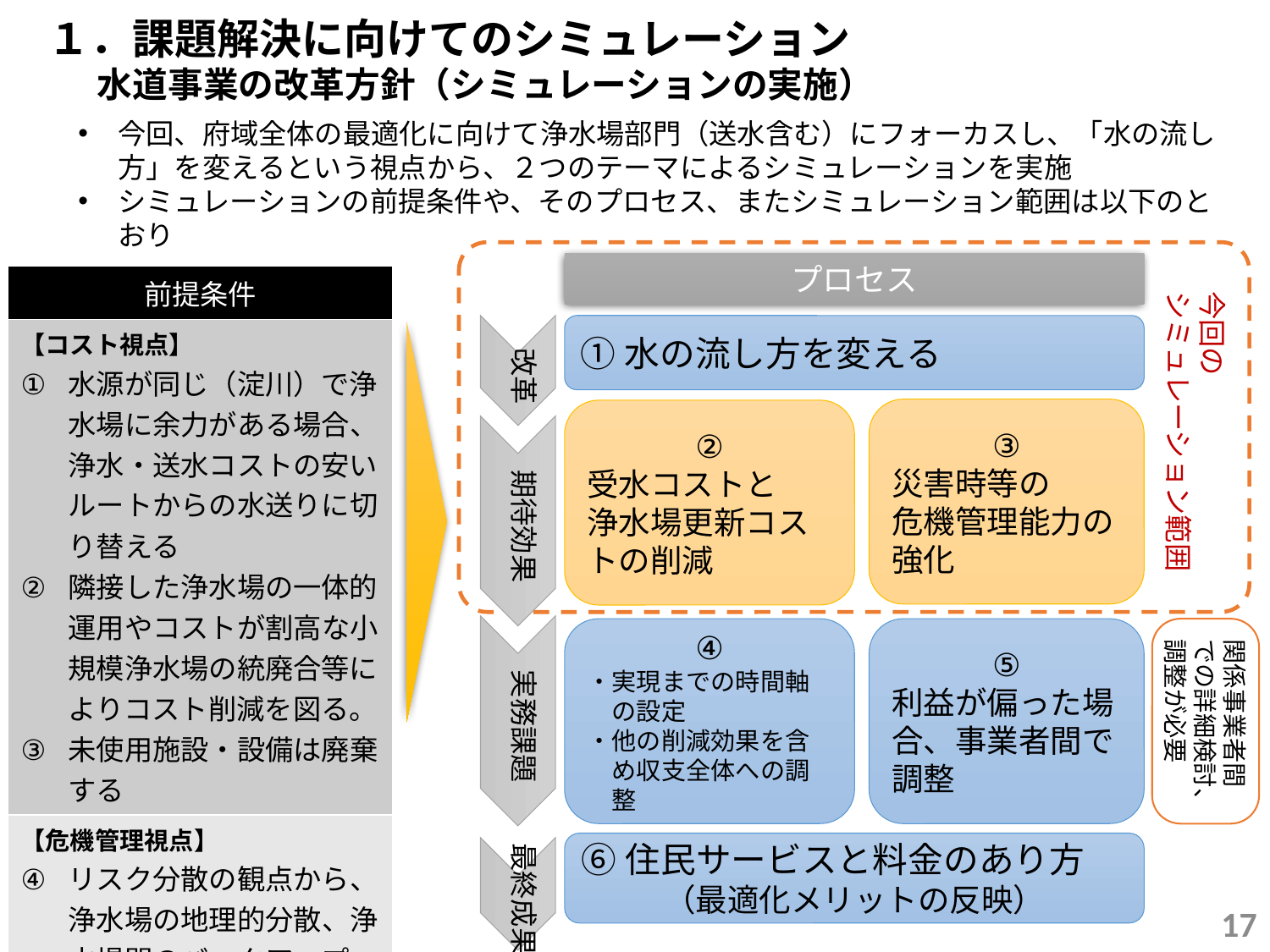

１．課題解決に向けてのシミュレーション
水道事業の改革方針（シミュレーションの実施）
今回、府域全体の最適化に向けて浄水場部門（送水含む）にフォーカスし、「水の流し方」を変えるという視点から、２つのテーマによるシミュレーションを実施
シミュレーションの前提条件や、そのプロセス、またシミュレーション範囲は以下のとおり

プロセス
| 前提条件 |
| --- |
| 【コスト視点】 水源が同じ（淀川）で浄水場に余力がある場合、浄水・送水コストの安いルートからの水送りに切り替える 隣接した浄水場の一体的運用やコストが割高な小規模浄水場の統廃合等によりコスト削減を図る。 未使用施設・設備は廃棄する |
| 【危機管理視点】 リスク分散の観点から、浄水場の地理的分散、浄水場間のバックアップ、受水ルートの二重化等にも配慮する |
今回の
シミュレーション範囲
①水の流し方を変える

改革
③
災害時等の
危機管理能力の強化
②
受水コストと
浄水場更新コストの削減
期待効果

④
・実現までの時間軸
　の設定
・他の削減効果を含
　め収支全体への調
　整
⑤
利益が偏った場合、事業者間で調整
関係事業者間
での詳細検討、調整が必要
実務課題

最終成果
⑥住民サービスと料金のあり方
（最適化メリットの反映）

17